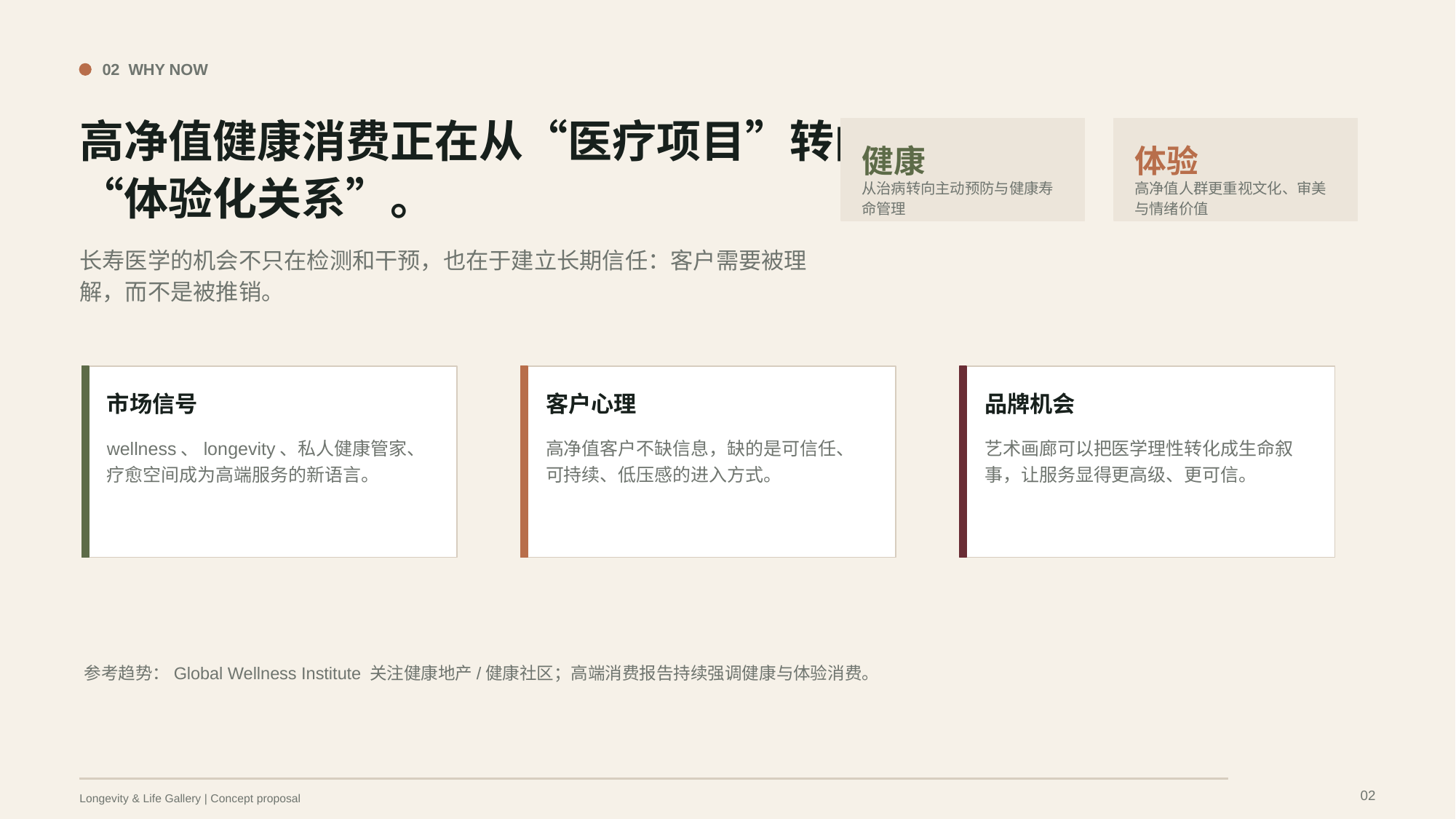

02  WHY NOW

高净值健康消费正在从“医疗项目”转向“体验化关系”。

健康
体验
从治病转向主动预防与健康寿命管理
高净值人群更重视文化、审美与情绪价值
长寿医学的机会不只在检测和干预，也在于建立长期信任：客户需要被理解，而不是被推销。

市场信号
客户心理
品牌机会
wellness、longevity、私人健康管家、疗愈空间成为高端服务的新语言。
高净值客户不缺信息，缺的是可信任、可持续、低压感的进入方式。
艺术画廊可以把医学理性转化成生命叙事，让服务显得更高级、更可信。
参考趋势：Global Wellness Institute 关注健康地产/健康社区；高端消费报告持续强调健康与体验消费。

02
Longevity & Life Gallery | Concept proposal